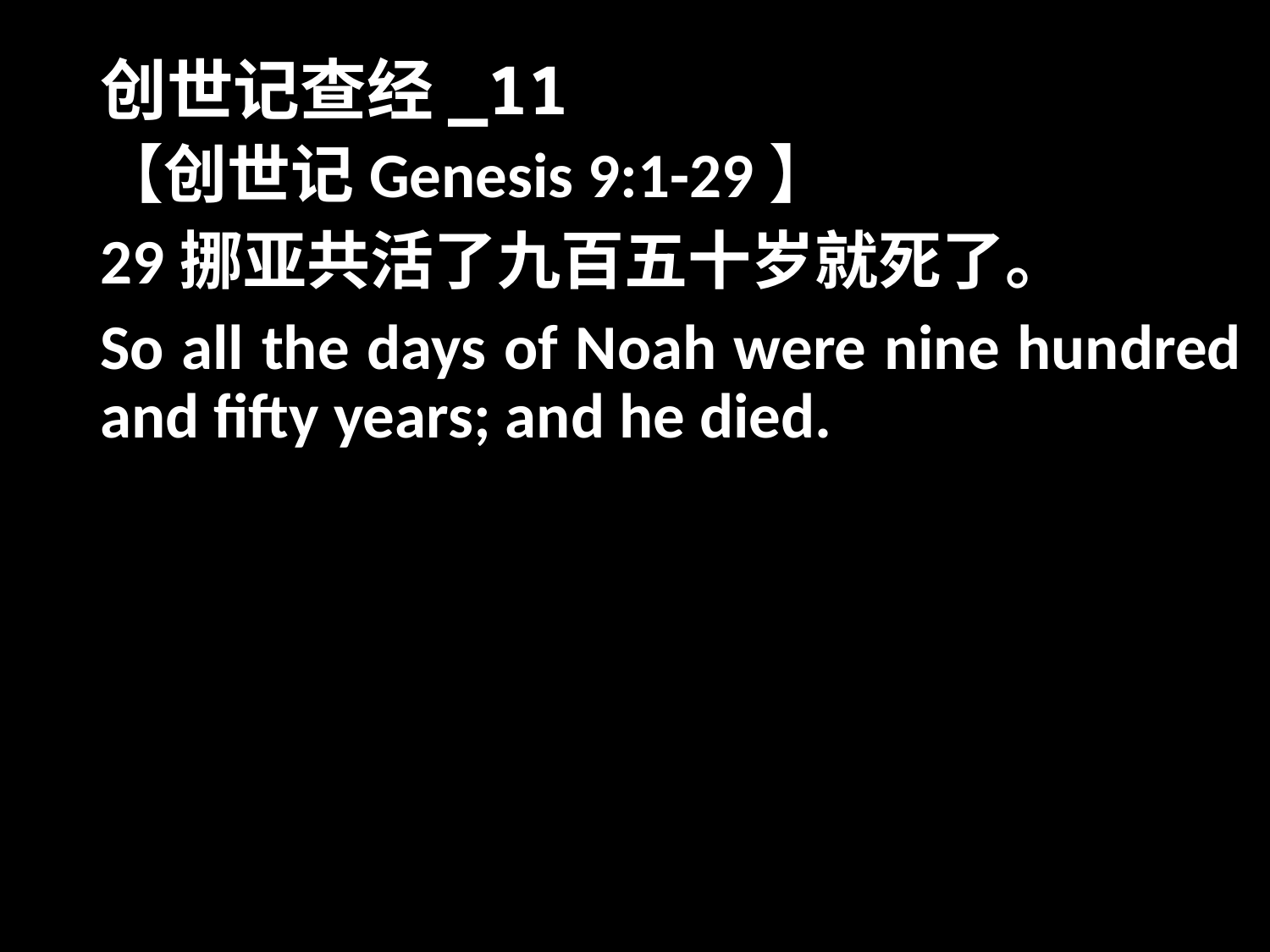

# 创世记查经_11
【创世记Genesis 9:1-29】
29挪亚共活了九百五十岁就死了。
So all the days of Noah were nine hundred and fifty years; and he died.